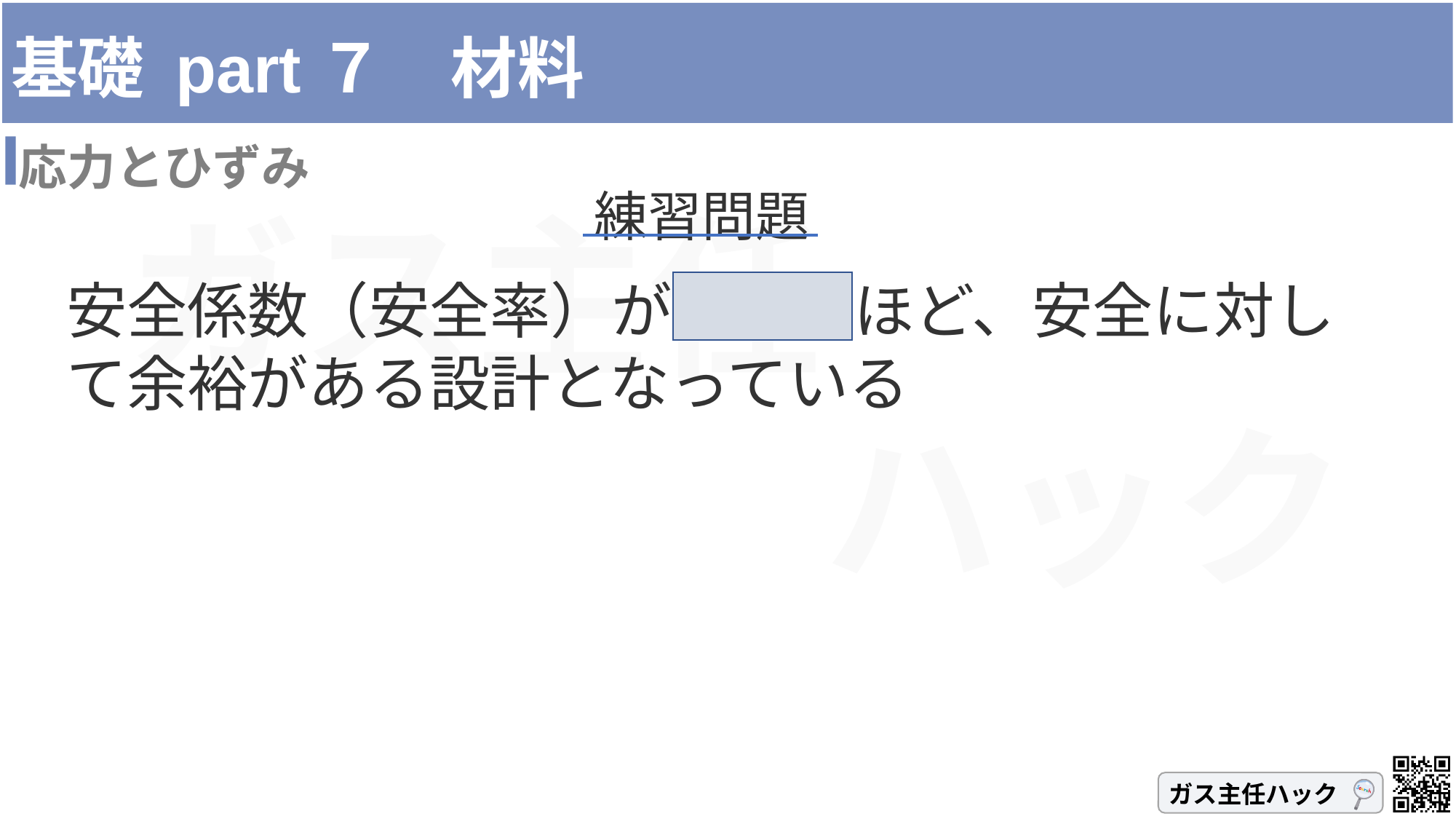

# 基礎 part７　材料
応力とひずみ

練習問題
安全係数（安全率）が大きいほど、安全に対して余裕がある設計となっている